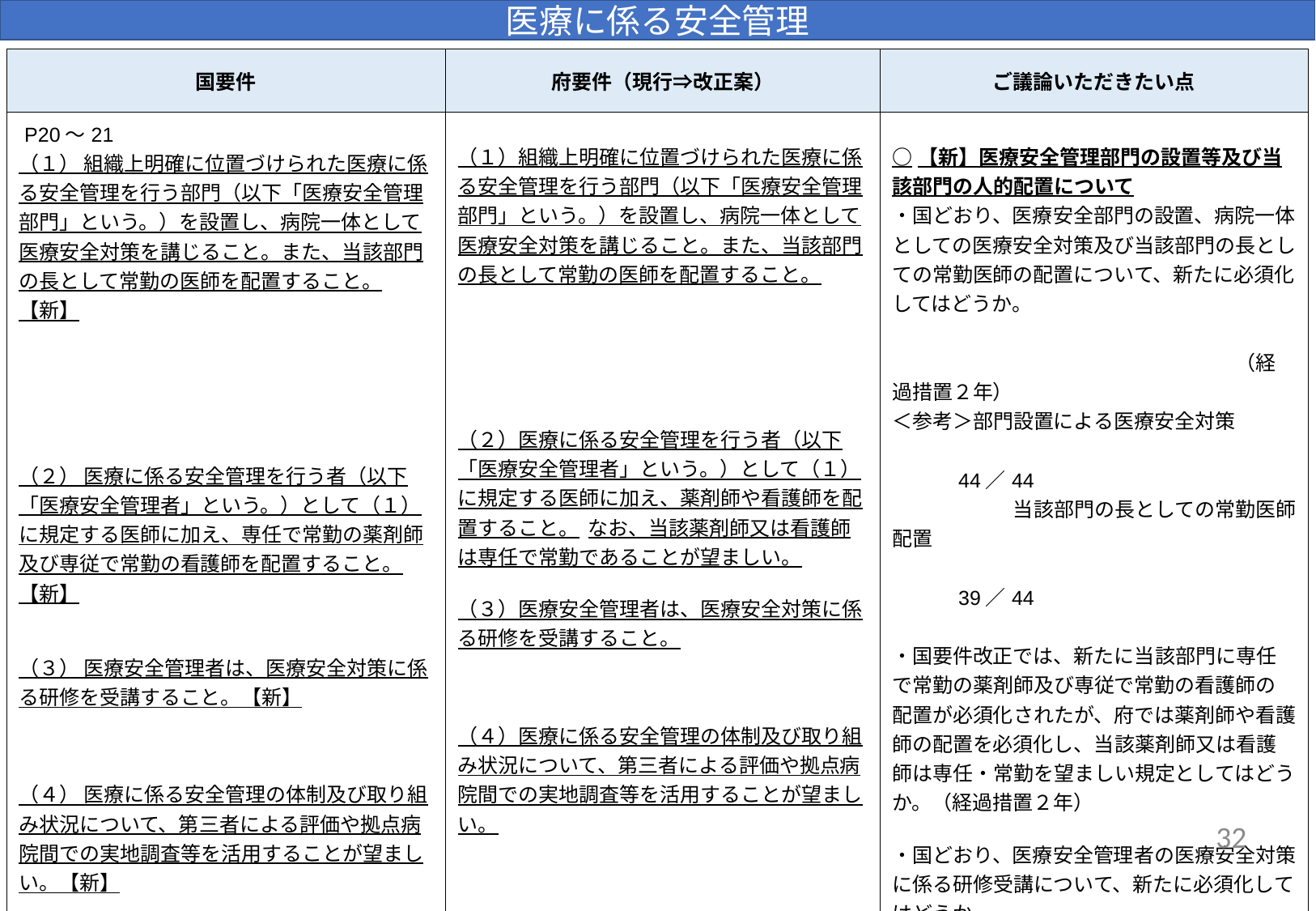

医療に係る安全管理
| 国要件 | 府要件（現行⇒改正案） | ご議論いただきたい点 |
| --- | --- | --- |
| P20～21 （１） 組織上明確に位置づけられた医療に係る安全管理を行う部門（以下「医療安全管理部門」という。）を設置し、病院一体として医療安全対策を講じること。また、当該部門の長として常勤の医師を配置すること。【新】   （２） 医療に係る安全管理を行う者（以下「医療安全管理者」という。）として（１）に規定する医師に加え、専任で常勤の薬剤師及び専従で常勤の看護師を配置すること。【新】     （３） 医療安全管理者は、医療安全対策に係る研修を受講すること。【新】 （４） 医療に係る安全管理の体制及び取り組み状況について、第三者による評価や拠点病院間での実地調査等を活用することが望ましい。【新】 | （１）組織上明確に位置づけられた医療に係る安全管理を行う部門（以下「医療安全管理部門」という。）を設置し、病院一体として医療安全対策を講じること。また、当該部門の長として常勤の医師を配置すること。   （２）医療に係る安全管理を行う者（以下「医療安全管理者」という。）として（１）に規定する医師に加え、薬剤師や看護師を配置すること。  なお、当該薬剤師又は看護師は専任で常勤であることが望ましい。   （３）医療安全管理者は、医療安全対策に係る研修を受講すること。 （４）医療に係る安全管理の体制及び取り組み状況について、第三者による評価や拠点病院間での実地調査等を活用することが望ましい。 | ○【新】医療安全管理部門の設置等及び当該部門の人的配置について ・国どおり、医療安全部門の設置、病院一体としての医療安全対策及び当該部門の長としての常勤医師の配置について、新たに必須化してはどうか。　　　　　　　　　　　　　　　　 　　　　　　　　　　　　　　　　　（経過措置２年） ＜参考＞部門設置による医療安全対策 　　　　　　　　　　　　　　　　　　　　　　44／44 　　　　　　当該部門の長としての常勤医師配置 　　　　　　　　　　　　　　　　　　　　　　39／44　　　　　　 　　　　　　　 ・国要件改正では、新たに当該部門に専任で常勤の薬剤師及び専従で常勤の看護師の配置が必須化されたが、府では薬剤師や看護師の配置を必須化し、当該薬剤師又は看護師は専任・常勤を望ましい規定としてはどうか。（経過措置２年） ・国どおり、医療安全管理者の医療安全対策に係る研修受講について、新たに必須化してはどうか。 　　　　　　　　　　　　　　　　 （経過措置1年） ＜参考＞府拠点病院での実施状況　11／44 ・国どおり、医療に係る安全管理体制等について、第三者評価等の活用について、新たに要件化し、望ましい規定としてはどうか。（経過措置1年） ＜参考＞府拠点病院での実施状況　39／44 |
32